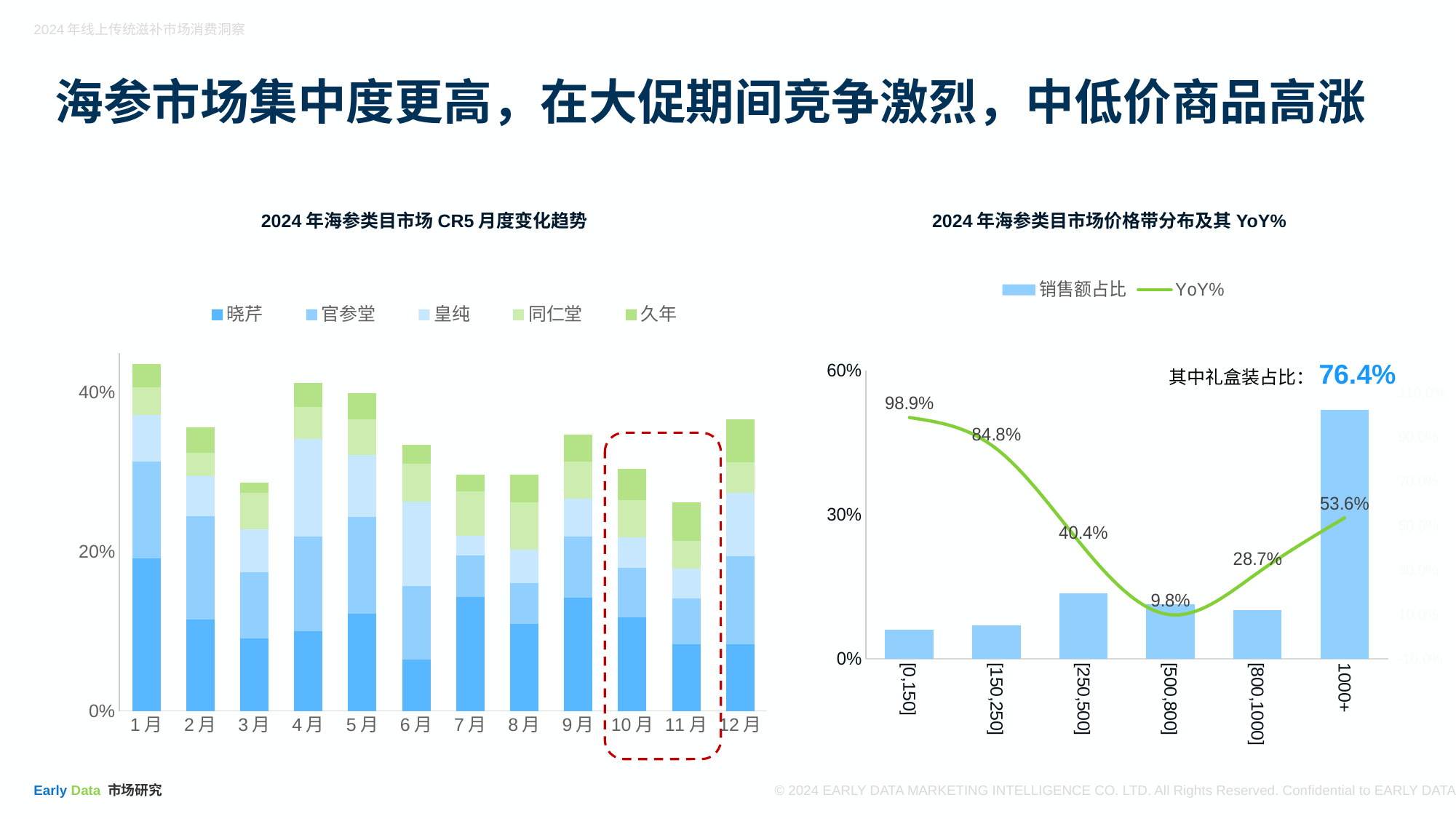

海参市场集中度更高，在大促期间竞争激烈，中低价商品高涨
2024年海参类目市场CR5月度变化趋势

2024年海参类目市场价格带分布及其YoY%

### Chart

| Category | 晓芹 | 官参堂 | 皇纯 | 同仁堂 | 久年 |
|---|---|---|---|---|---|
| 1月 | 0.192 | 0.121 | 0.059 | 0.035 | 0.029 |
| 2月 | 0.115 | 0.13 | 0.05 | 0.029 | 0.032 |
| 3月 | 0.091 | 0.083 | 0.054 | 0.046 | 0.013 |
| 4月 | 0.1 | 0.119 | 0.123 | 0.04 | 0.03 |
| 5月 | 0.122 | 0.122 | 0.078 | 0.044 | 0.033 |
| 6月 | 0.065 | 0.092 | 0.106 | 0.048 | 0.023 |
| 7月 | 0.143 | 0.052 | 0.025 | 0.056 | 0.021 |
| 8月 | 0.109 | 0.052 | 0.042 | 0.059 | 0.035 |
| 9月 | 0.142 | 0.077 | 0.048 | 0.046 | 0.034 |
| 10月 | 0.118 | 0.062 | 0.038 | 0.047 | 0.039 |
| 11月 | 0.084 | 0.057 | 0.038 | 0.035 | 0.048 |
| 12月 | 0.084 | 0.11 | 0.08 | 0.038 | 0.054 |

### Chart

| Category | 销售额占比 | YoY% |
|---|---|---|
| [0,150] | 0.06041880490751152 | 0.9887261646931673 |
| [150,250] | 0.06967984762444497 | 0.8477263024446433 |
| [250,500] | 0.1354237565453298 | 0.4035643098664656 |
| [500,800] | 0.1138323910046843 | 0.09837146279512887 |
| [800,1000] | 0.1015863901492965 | 0.2870308176100231 |
| 1000+ | 0.5190588097687321 | 0.5357032279306604 |
其中礼盒装占比：76.4%